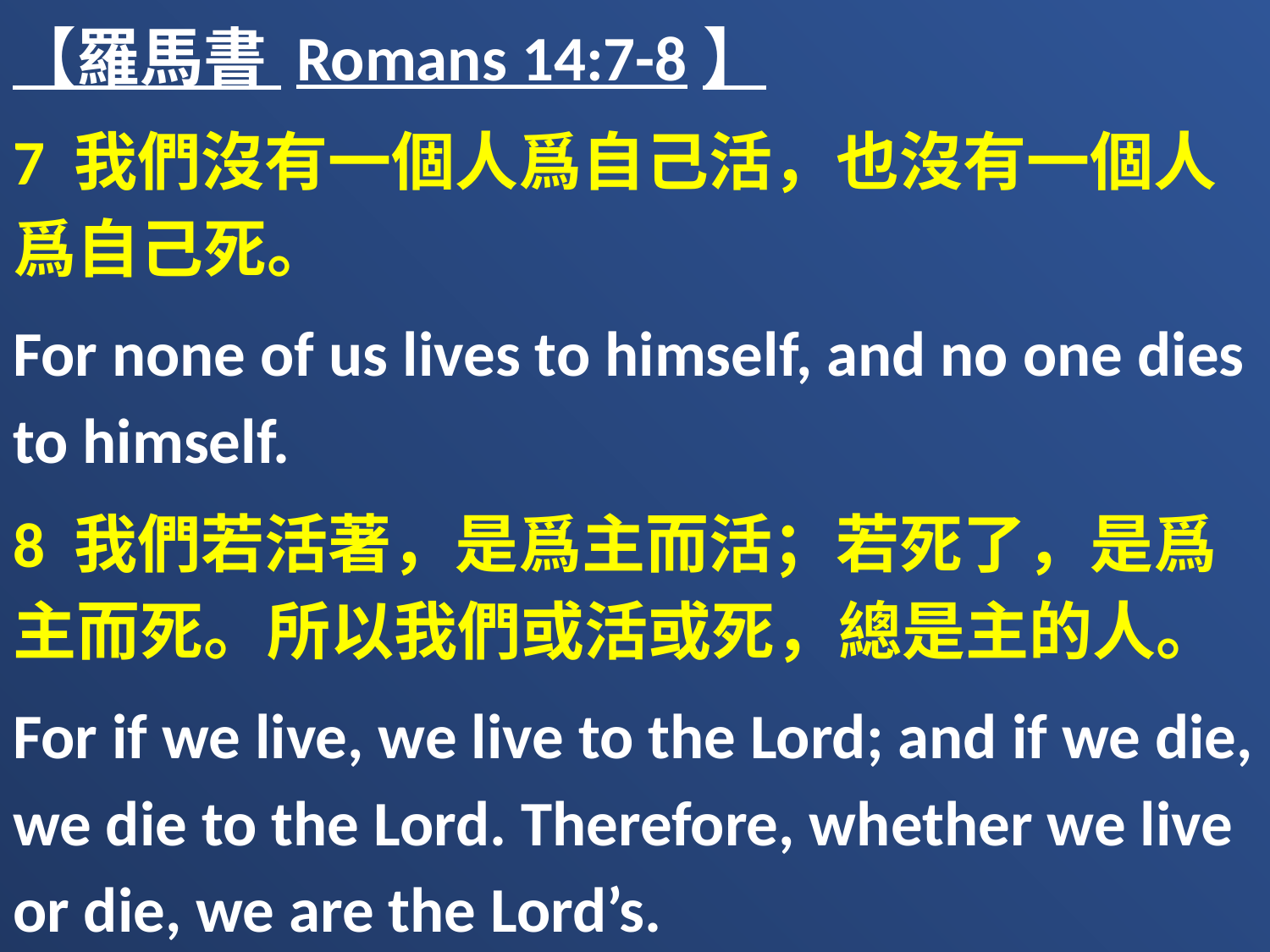

【羅馬書 Romans 14:7-8】
7 我們沒有一個人爲自己活，也沒有一個人爲自己死。
For none of us lives to himself, and no one dies to himself.
8 我們若活著，是爲主而活；若死了，是爲主而死。所以我們或活或死，總是主的人。
For if we live, we live to the Lord; and if we die, we die to the Lord. Therefore, whether we live or die, we are the Lord’s.